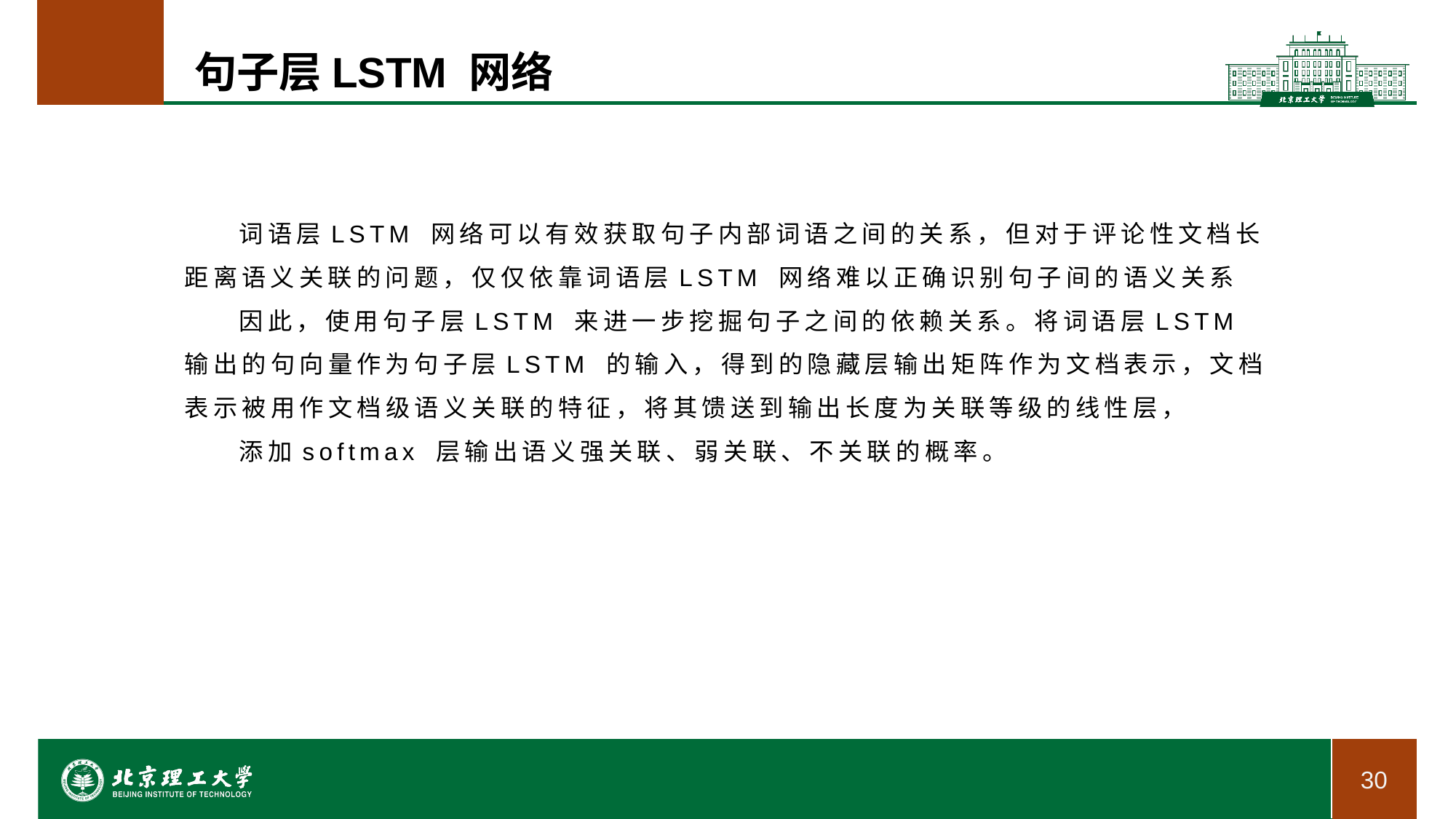

# 句子层LSTM 网络
词语层LSTM 网络可以有效获取句子内部词语之间的关系，但对于评论性文档长距离语义关联的问题，仅仅依靠词语层LSTM 网络难以正确识别句子间的语义关系
因此，使用句子层LSTM 来进一步挖掘句子之间的依赖关系。将词语层LSTM 输出的句向量作为句子层LSTM 的输入，得到的隐藏层输出矩阵作为文档表示，文档表示被用作文档级语义关联的特征，将其馈送到输出长度为关联等级的线性层，
添加softmax 层输出语义强关联、弱关联、不关联的概率。